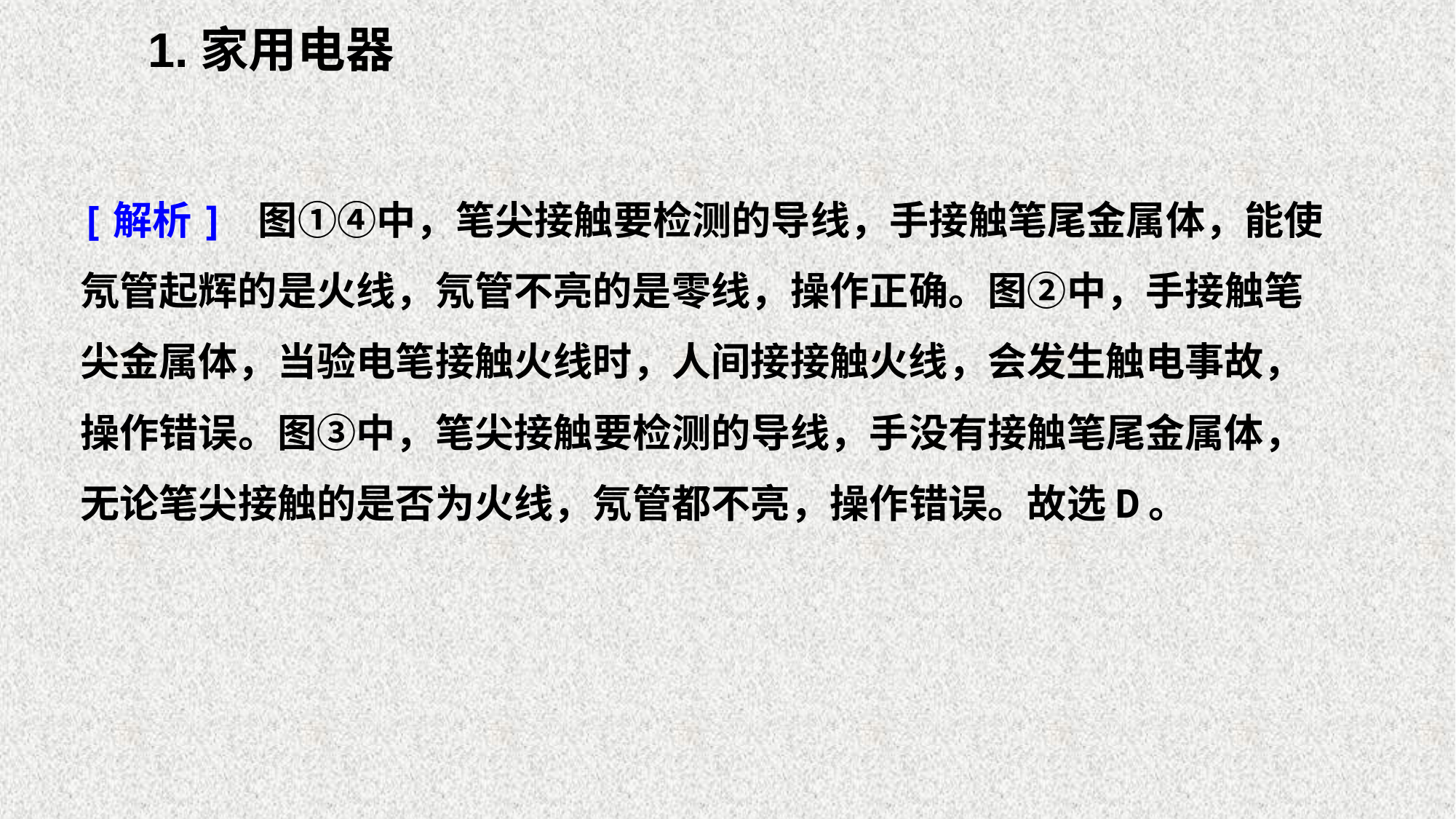

1.家用电器
[解析] 图①④中，笔尖接触要检测的导线，手接触笔尾金属体，能使氖管起辉的是火线，氖管不亮的是零线，操作正确。图②中，手接触笔尖金属体，当验电笔接触火线时，人间接接触火线，会发生触电事故，操作错误。图③中，笔尖接触要检测的导线，手没有接触笔尾金属体，无论笔尖接触的是否为火线，氖管都不亮，操作错误。故选D。